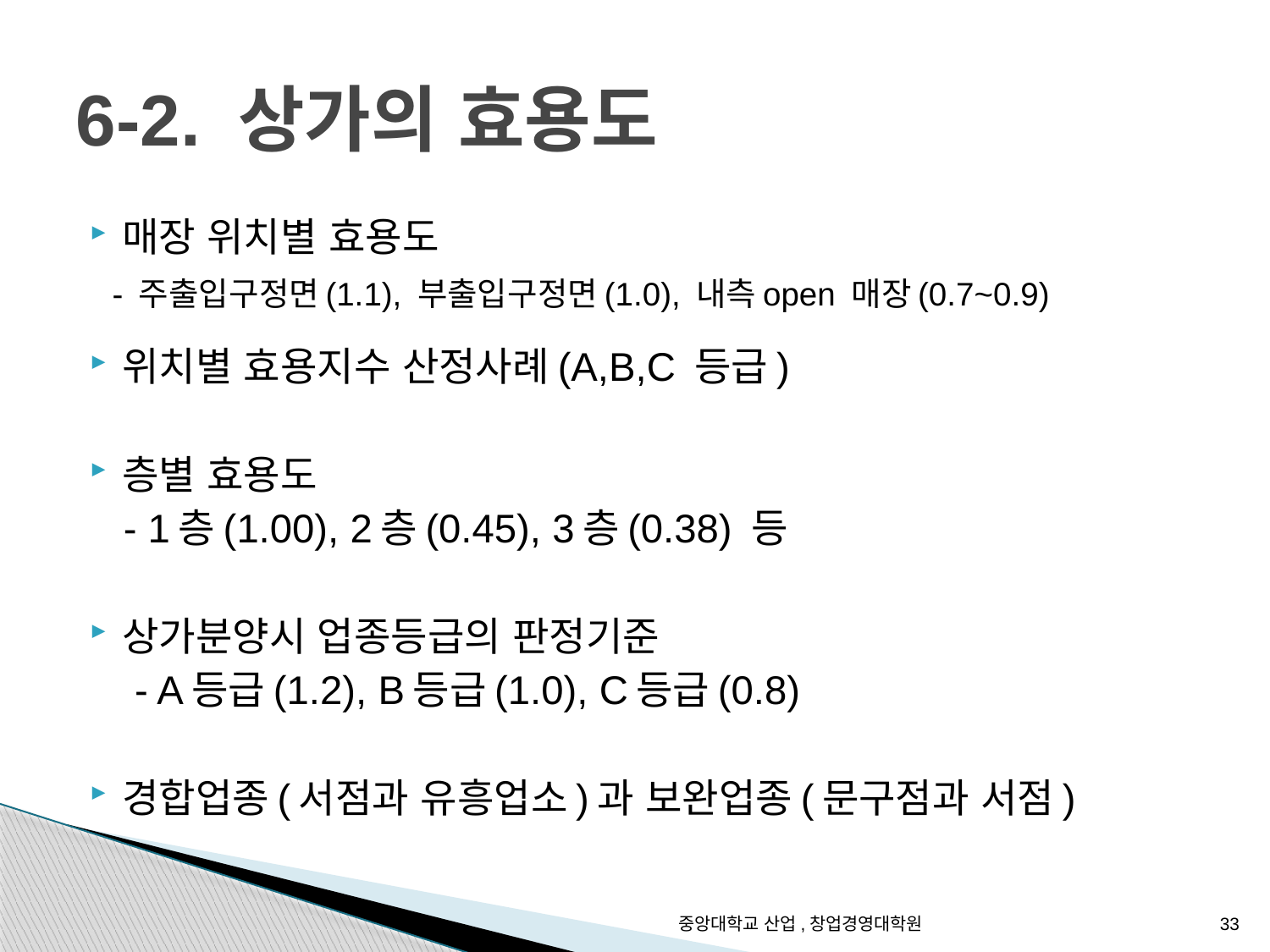

# 6-2. 상가의 효용도
매장 위치별 효용도
  - 주출입구정면(1.1), 부출입구정면(1.0), 내측open 매장(0.7~0.9)

위치별 효용지수 산정사례(A,B,C 등급)

층별 효용도
   - 1층(1.00), 2층(0.45), 3층(0.38) 등

상가분양시 업종등급의 판정기준
    - A등급(1.2), B등급(1.0), C등급(0.8)

경합업종(서점과 유흥업소)과 보완업종(문구점과 서점)

중앙대학교 산업,창업경영대학원
33